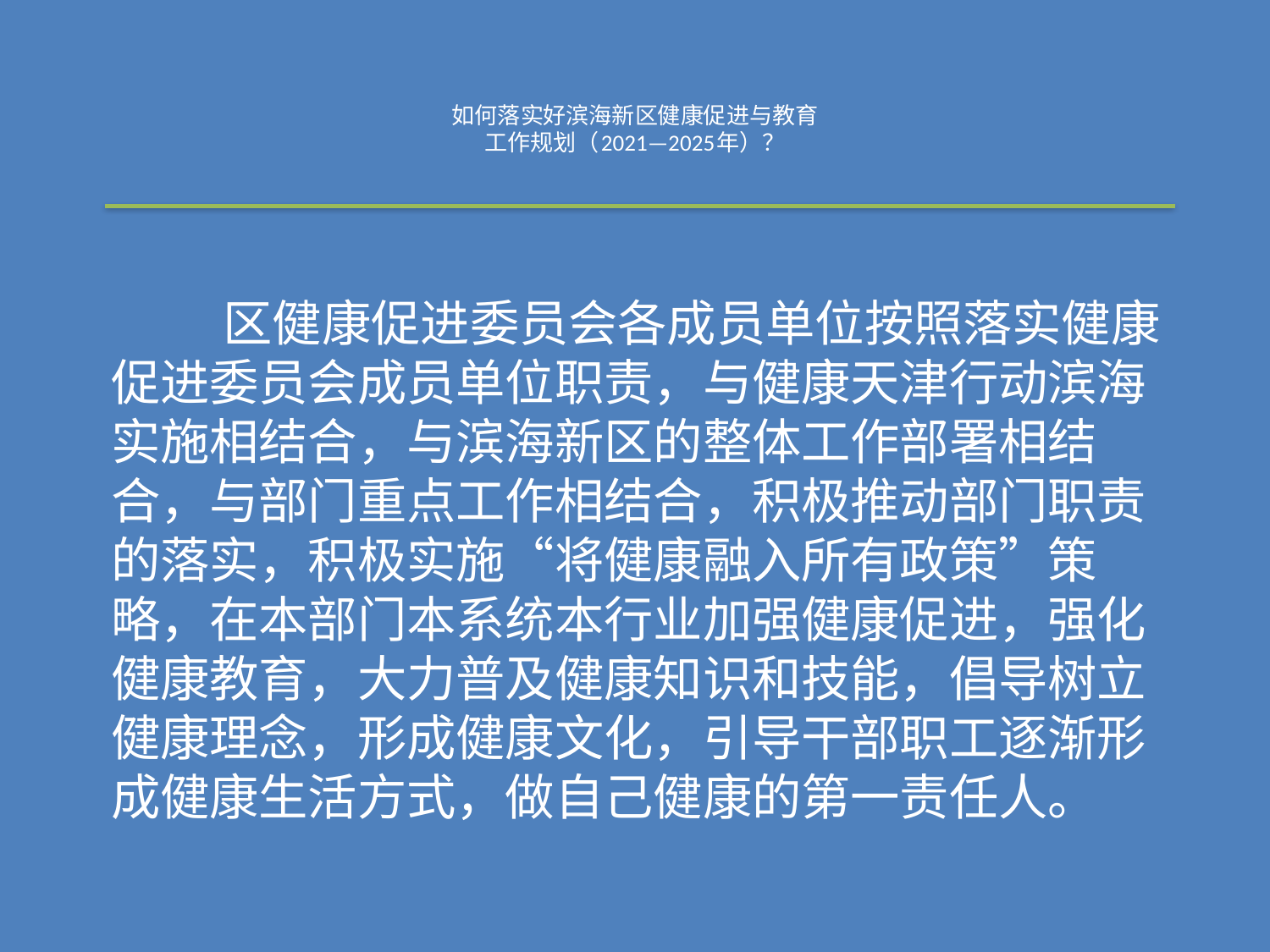

# 如何落实好滨海新区健康促进与教育 工作规划（2021—2025年）？
    区健康促进委员会各成员单位按照落实健康促进委员会成员单位职责，与健康天津行动滨海实施相结合，与滨海新区的整体工作部署相结合，与部门重点工作相结合，积极推动部门职责的落实，积极实施“将健康融入所有政策”策略，在本部门本系统本行业加强健康促进，强化健康教育，大力普及健康知识和技能，倡导树立健康理念，形成健康文化，引导干部职工逐渐形成健康生活方式，做自己健康的第一责任人。